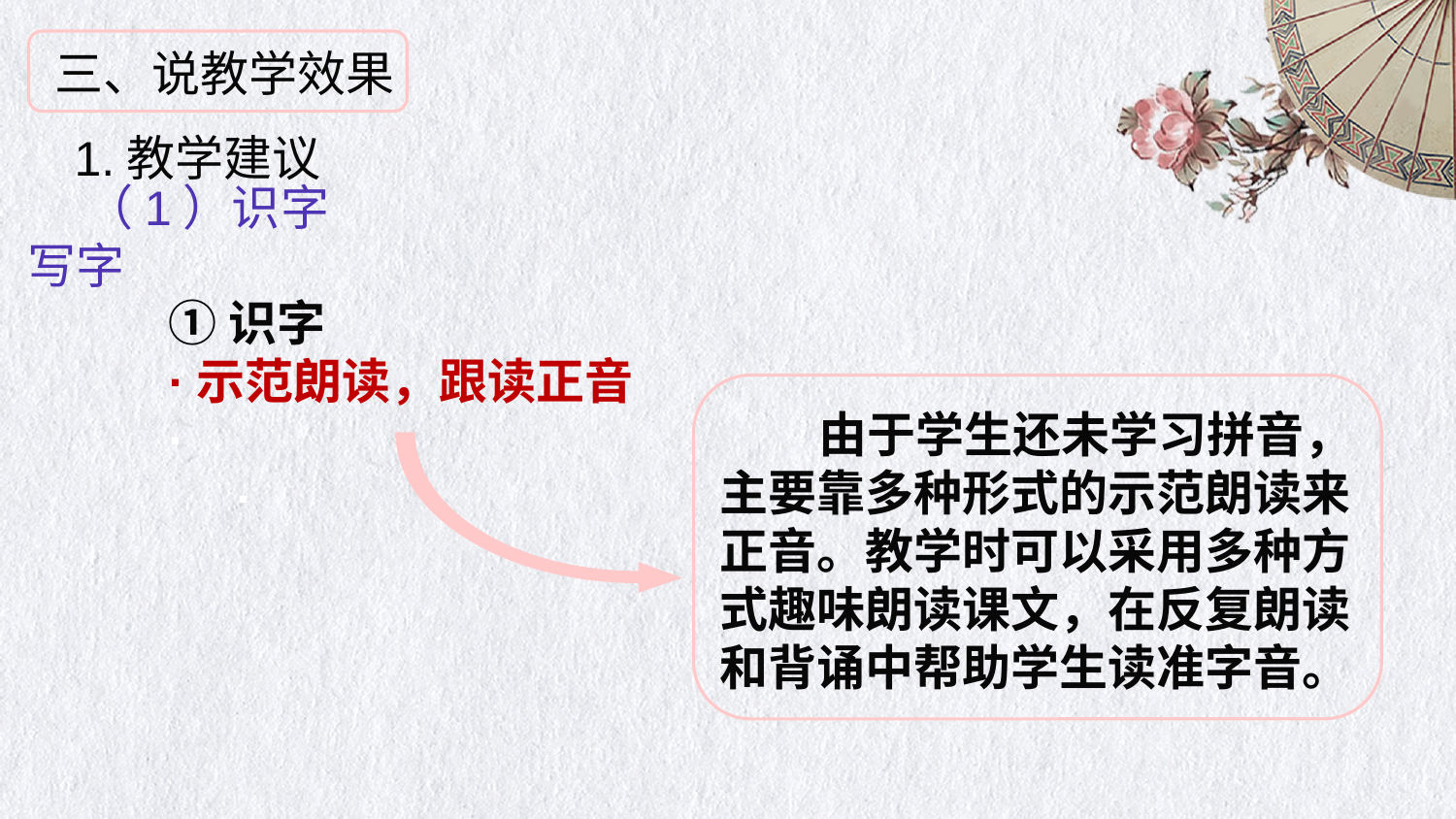

三、说教学效果
1.教学建议
（1）识字写字
①识字
·示范朗读，跟读正音
·
     ·

        由于学生还未学习拼音，主要靠多种形式的示范朗读来正音。教学时可以采用多种方式趣味朗读课文，在反复朗读和背诵中帮助学生读准字音。